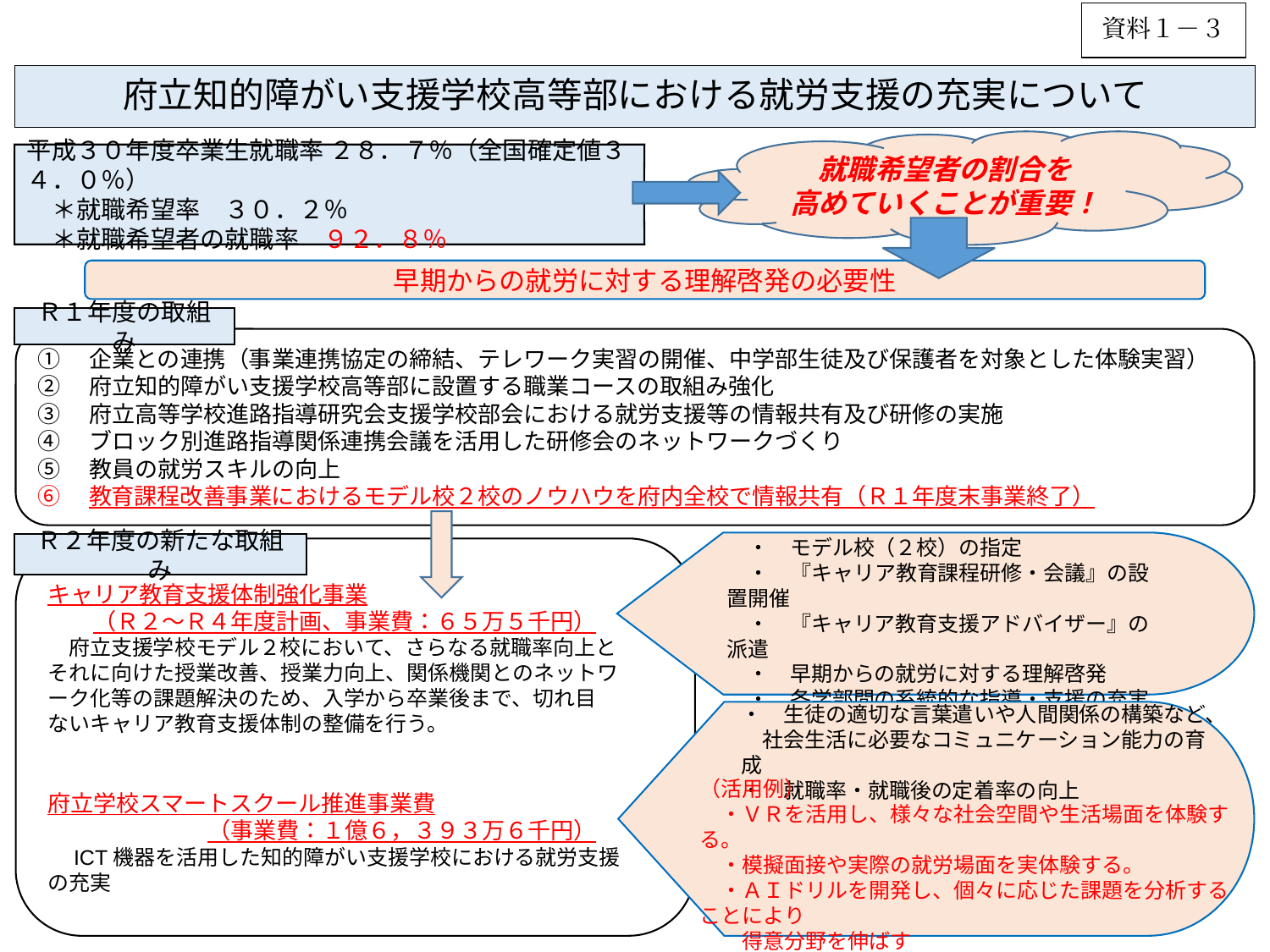

資料１－３
# 府立知的障がい支援学校高等部における就労支援の充実について
就職希望者の割合を
高めていくことが重要！

平成３０年度卒業生就職率 ２８．７％（全国確定値３４．０％）
　＊就職希望率　３０．２％
　＊就職希望者の就職率　９２．８％

早期からの就労に対する理解啓発の必要性
Ｒ１年度の取組み
①　企業との連携（事業連携協定の締結、テレワーク実習の開催、中学部生徒及び保護者を対象とした体験実習）
②　府立知的障がい支援学校高等部に設置する職業コースの取組み強化
③　府立高等学校進路指導研究会支援学校部会における就労支援等の情報共有及び研修の実施
④　ブロック別進路指導関係連携会議を活用した研修会のネットワークづくり
⑤　教員の就労スキルの向上
⑥　教育課程改善事業におけるモデル校２校のノウハウを府内全校で情報共有（Ｒ１年度末事業終了）

　・　モデル校（２校）の指定
　・　『キャリア教育課程研修・会議』の設置開催
　・　『キャリア教育支援アドバイザー』の派遣
　・　早期からの就労に対する理解啓発
　・　各学部間の系統的な指導・支援の充実
　・　関係機関との連携体制の強化

Ｒ２年度の新たな取組み
キャリア教育支援体制強化事業
　　（Ｒ２～Ｒ４年度計画、事業費：６５万５千円）
　府立支援学校モデル２校において、さらなる就職率向上と
それに向けた授業改善、授業力向上、関係機関とのネットワ
ーク化等の課題解決のため、入学から卒業後まで、切れ目
ないキャリア教育支援体制の整備を行う。

府立学校スマートスクール推進事業費
　　　　　　　（事業費：１億６，３９３万６千円）
　ICT機器を活用した知的障がい支援学校における就労支援
の充実
・　生徒の適切な言葉遣いや人間関係の構築など、
　社会生活に必要なコミュニケーション能力の育成
・　就職率・就職後の定着率の向上

（活用例）
　・ＶＲを活用し、様々な社会空間や生活場面を体験する。
　・模擬面接や実際の就労場面を実体験する。
　・ＡＩドリルを開発し、個々に応じた課題を分析することにより
　　得意分野を伸ばす
　　　　　　　　　　　　⇒　キャリア教育就労支援の充実へ